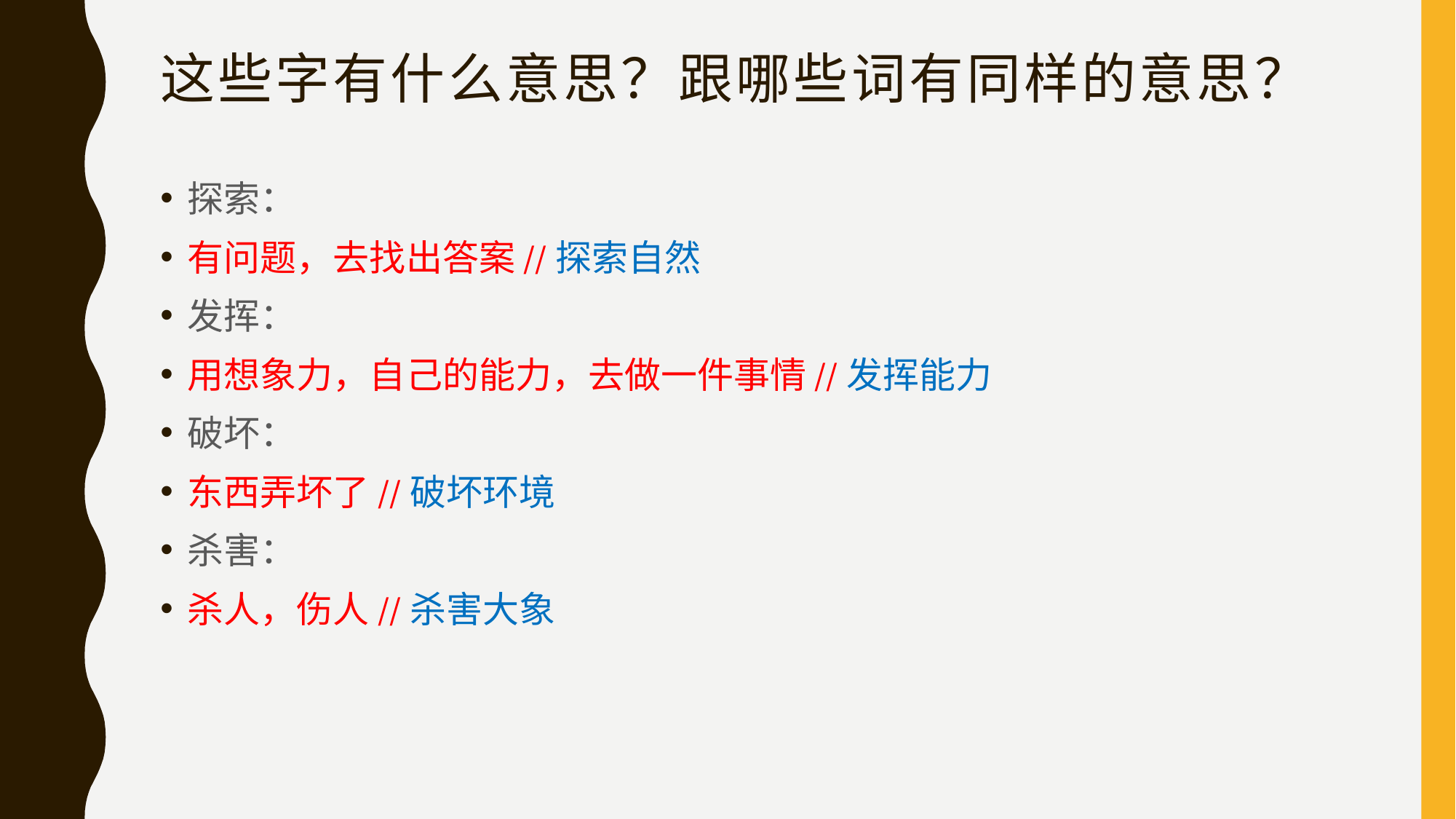

# 这些字有什么意思？跟哪些词有同样的意思？
探索：
有问题，去找出答案//探索自然
发挥：
用想象力，自己的能力，去做一件事情//发挥能力
破坏：
东西弄坏了//破坏环境
杀害：
杀人，伤人//杀害大象